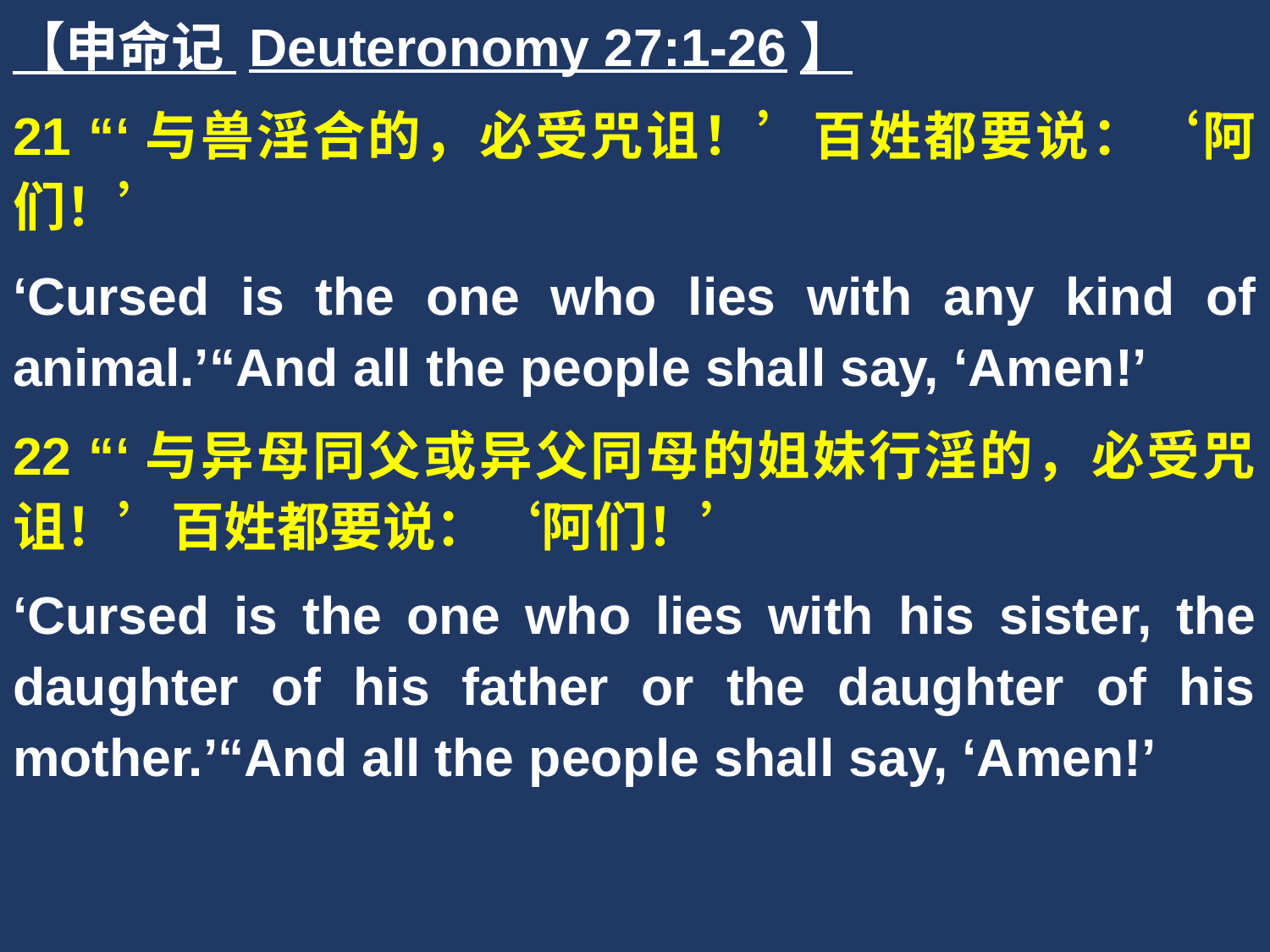

【申命记 Deuteronomy 27:1-26】
21 “‘与兽淫合的，必受咒诅！’百姓都要说：‘阿们！’
‘Cursed is the one who lies with any kind of animal.’“And all the people shall say, ‘Amen!’
22 “‘与异母同父或异父同母的姐妹行淫的，必受咒诅！’百姓都要说：‘阿们！’
‘Cursed is the one who lies with his sister, the daughter of his father or the daughter of his mother.’“And all the people shall say, ‘Amen!’